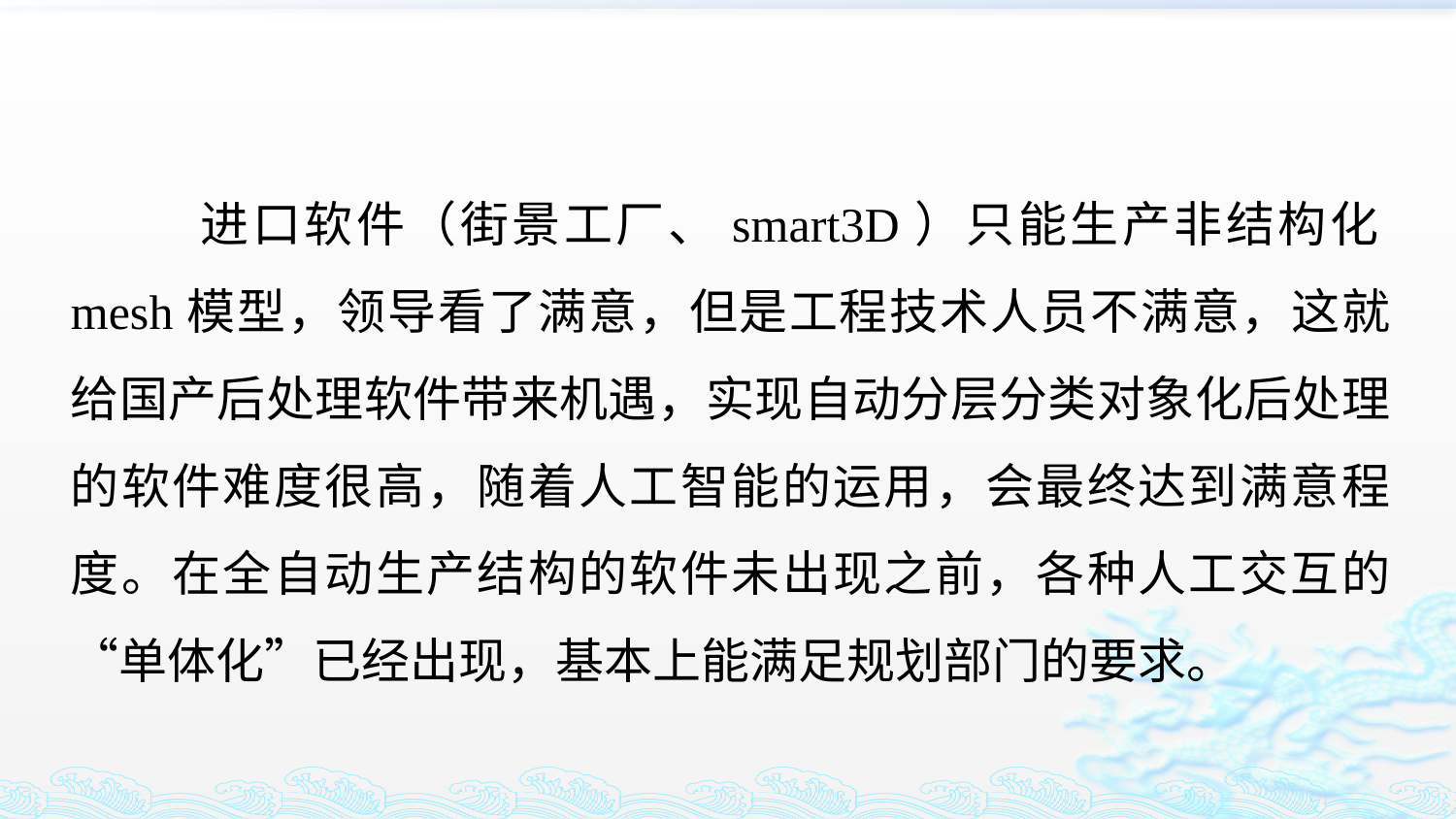

进口软件（街景工厂、smart3D）只能生产非结构化mesh模型，领导看了满意，但是工程技术人员不满意，这就给国产后处理软件带来机遇，实现自动分层分类对象化后处理的软件难度很高，随着人工智能的运用，会最终达到满意程度。在全自动生产结构的软件未出现之前，各种人工交互的“单体化”已经出现，基本上能满足规划部门的要求。